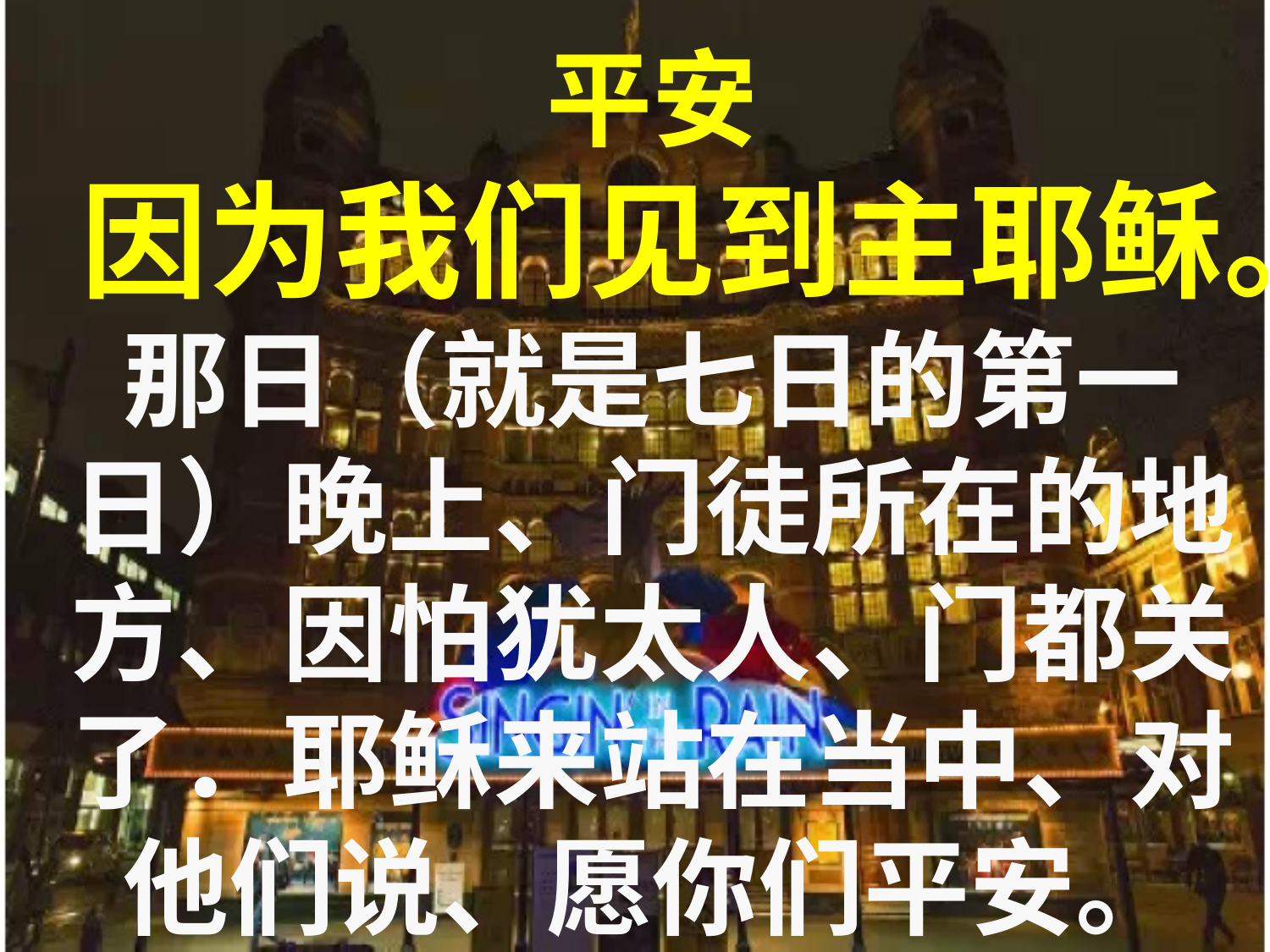

平安

因为我们见到主耶稣。
那日（就是七日的第一日）晚上、门徒所在的地方、因怕犹太人、门都关了．耶稣来站在当中、对他们说、愿你们平安。